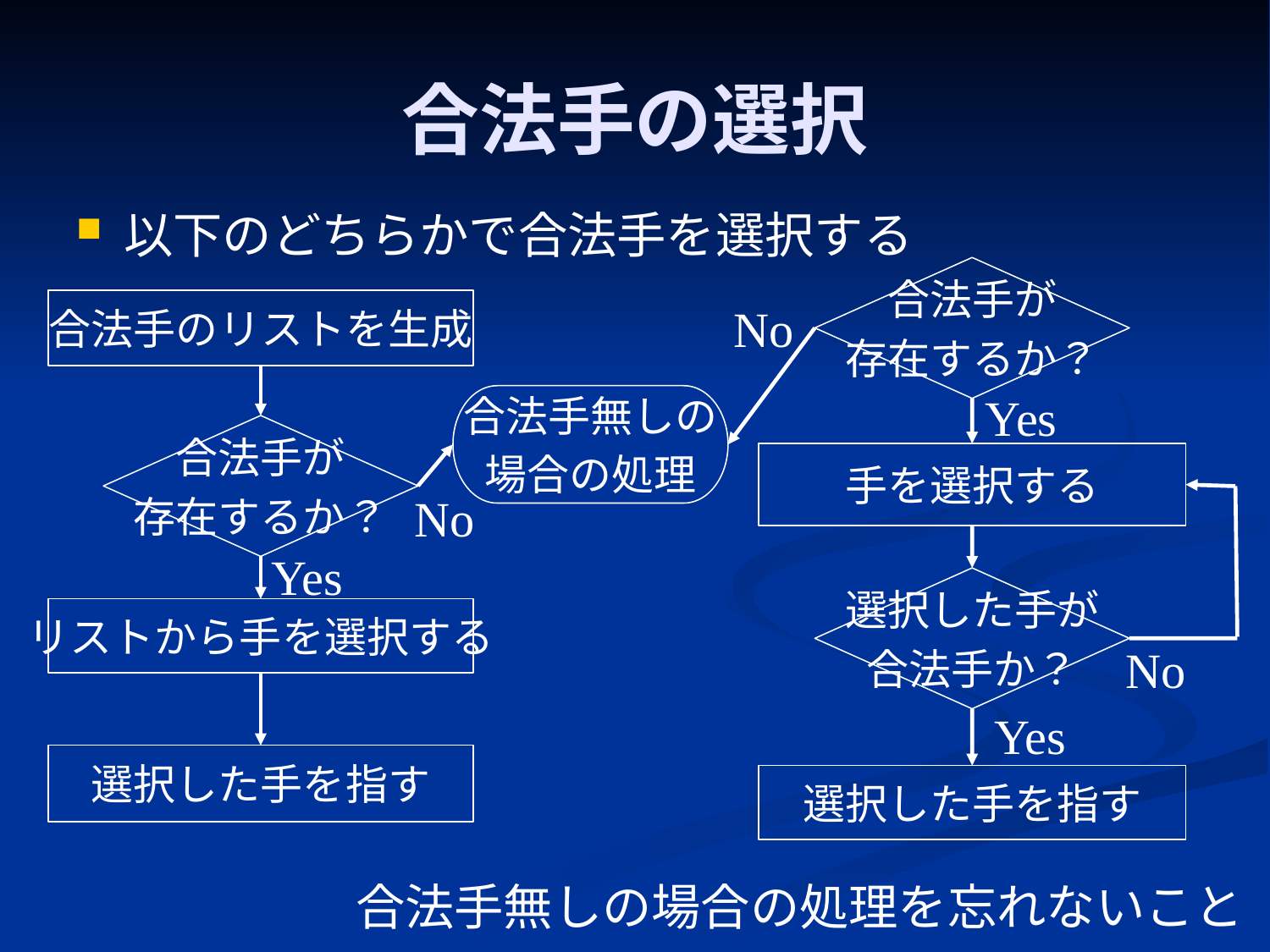

# 合法手の選択
以下のどちらかで合法手を選択する
合法手が
存在するか？
合法手のリストを生成
No
Yes
合法手無しの
場合の処理
合法手が
存在するか？
手を選択する
No
Yes
選択した手が
合法手か？
リストから手を選択する
No
Yes
選択した手を指す
選択した手を指す
合法手無しの場合の処理を忘れないこと